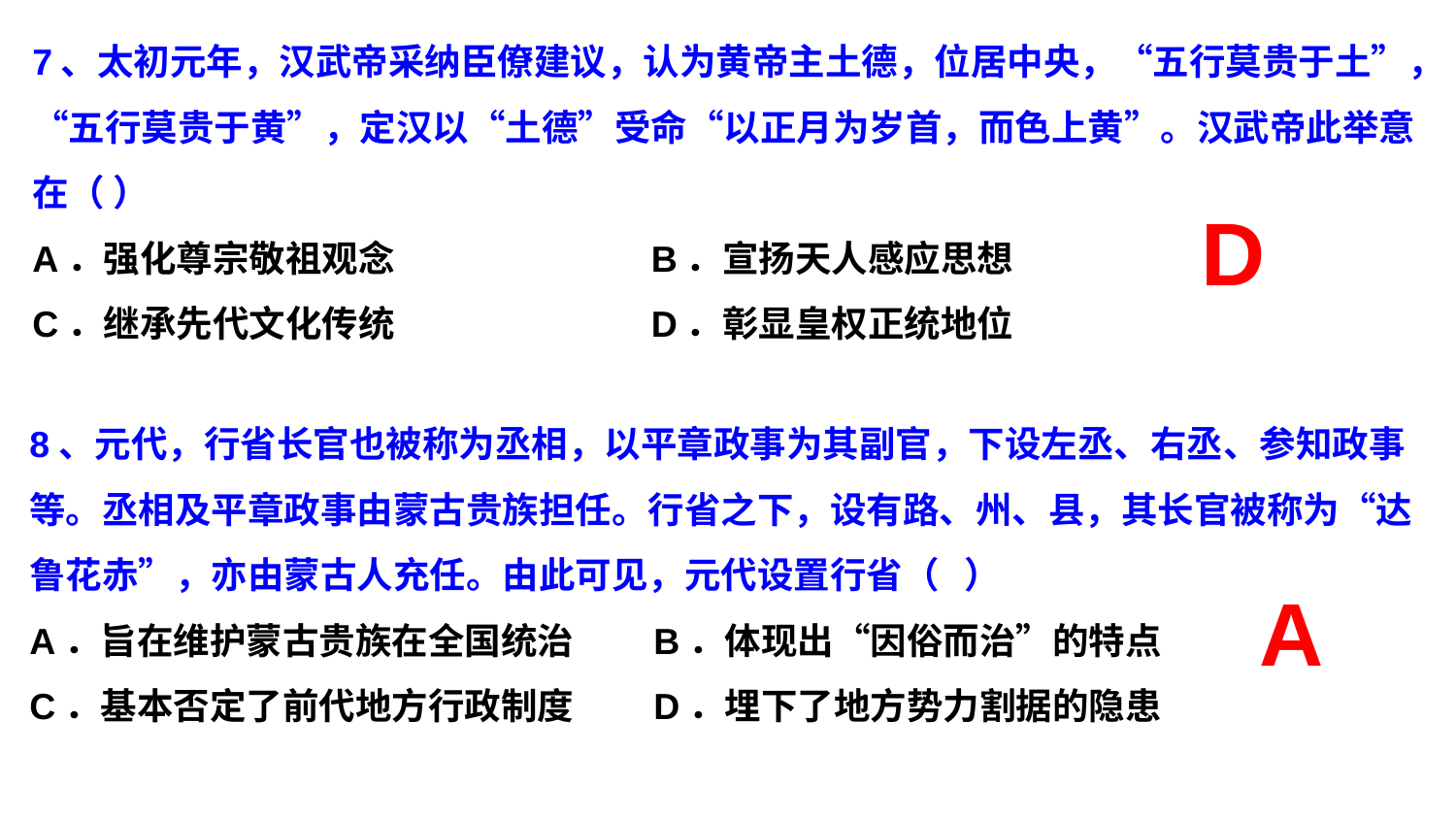

7、太初元年，汉武帝采纳臣僚建议，认为黄帝主土德，位居中央，“五行莫贵于土”，“五行莫贵于黄”，定汉以“土德”受命“以正月为岁首，而色上黄”。汉武帝此举意在（ ）
A．强化尊宗敬祖观念	                     B．宣扬天人感应思想
C．继承先代文化传统	                     D．彰显皇权正统地位
D
8、元代，行省长官也被称为丞相，以平章政事为其副官，下设左丞、右丞、参知政事等。丞相及平章政事由蒙古贵族担任。行省之下，设有路、州、县，其长官被称为“达鲁花赤”，亦由蒙古人充任。由此可见，元代设置行省（   ）
A．旨在维护蒙古贵族在全国统治	    B．体现出“因俗而治”的特点
C．基本否定了前代地方行政制度	    D．埋下了地方势力割据的隐患
A